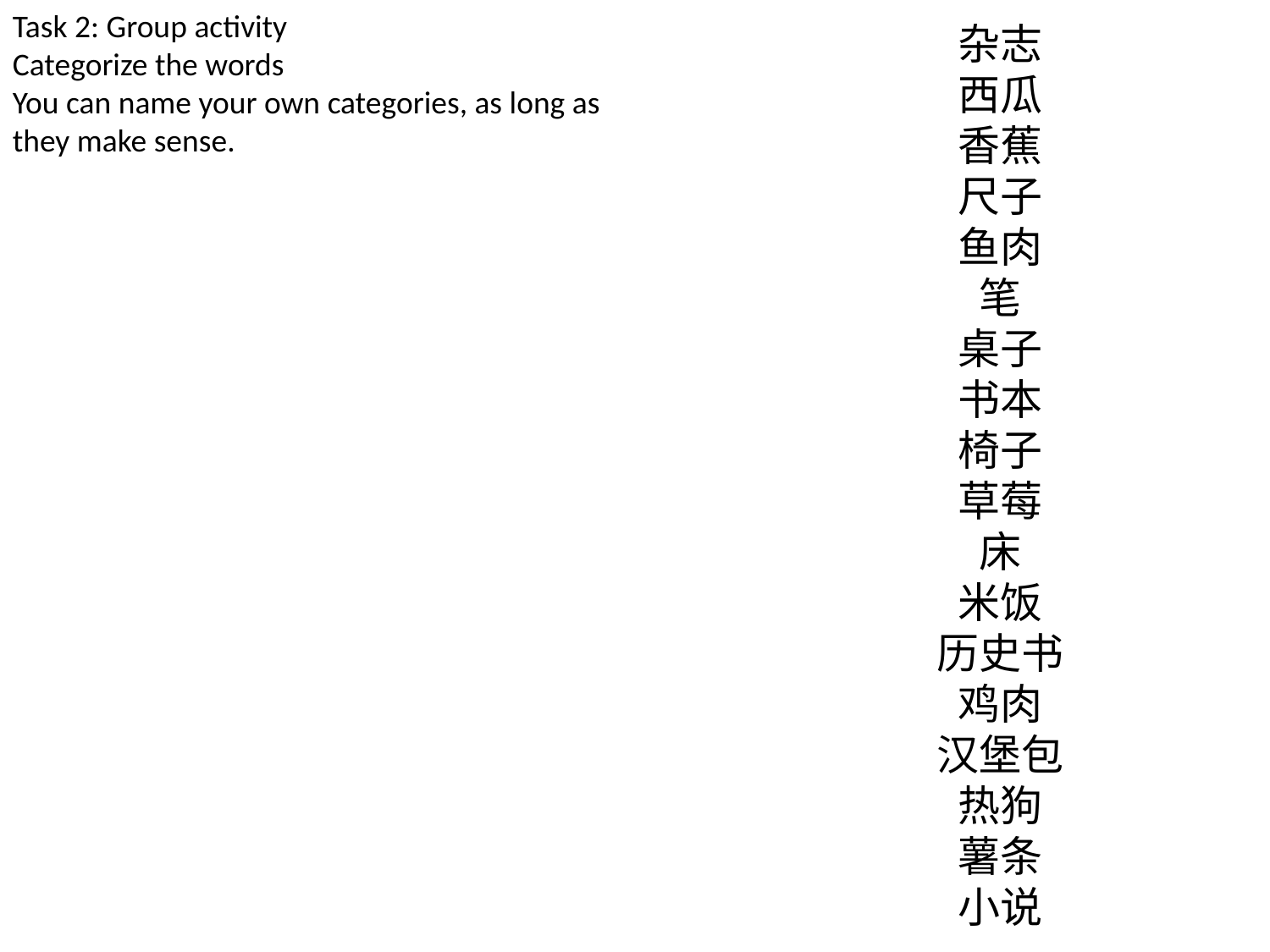

Task 2: Group activity
Categorize the words
You can name your own categories, as long as they make sense.

杂志
西瓜
香蕉
尺子
鱼肉
笔
桌子
书本
椅子
草莓
床
米饭
历史书
鸡肉
汉堡包
热狗
薯条
小说